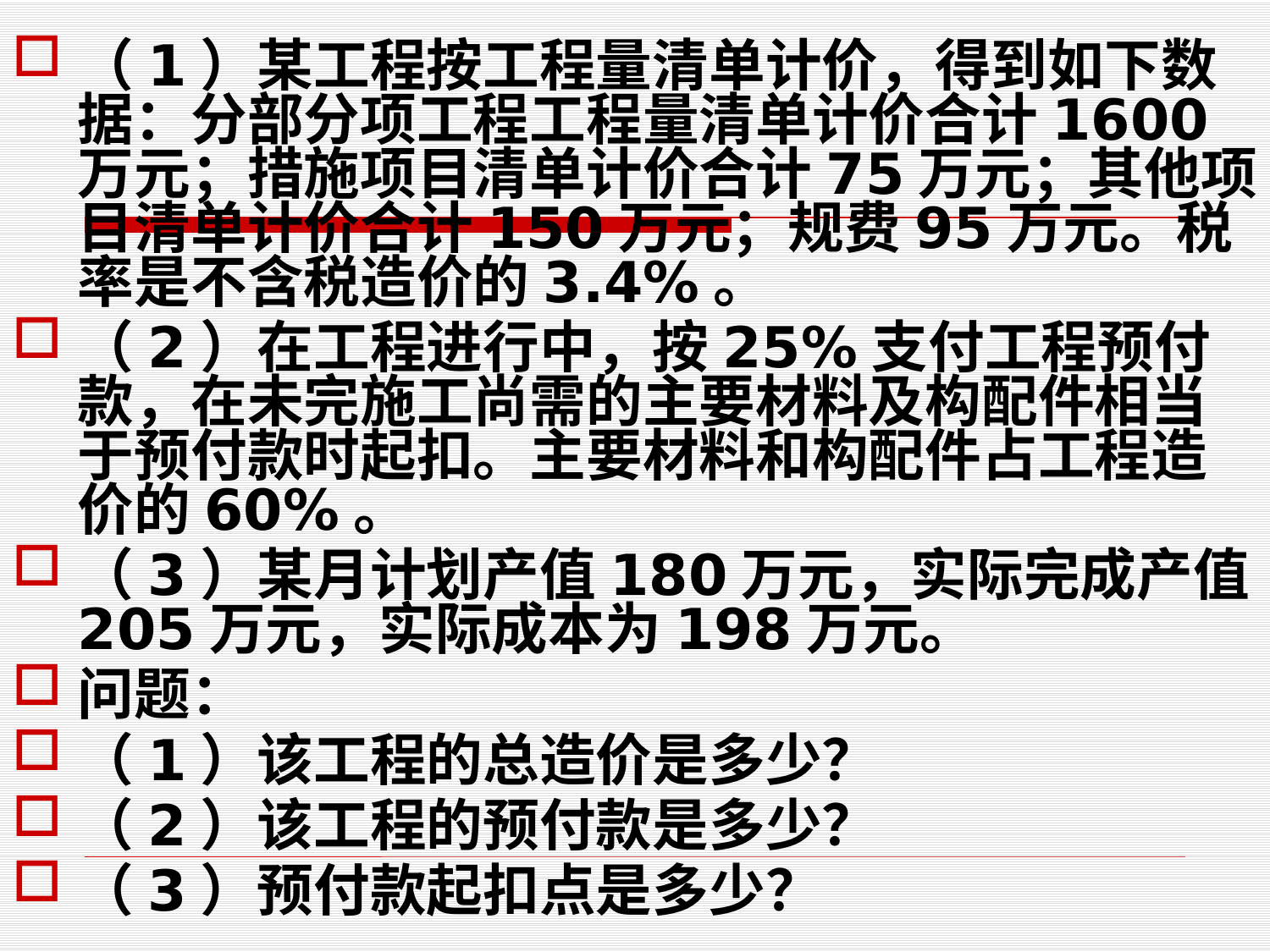

（1）某工程按工程量清单计价，得到如下数据：分部分项工程工程量清单计价合计1600万元；措施项目清单计价合计75万元；其他项目清单计价合计150万元；规费95万元。税率是不含税造价的3.4%。
（2）在工程进行中，按25%支付工程预付款，在未完施工尚需的主要材料及构配件相当于预付款时起扣。主要材料和构配件占工程造价的60%。
（3）某月计划产值180万元，实际完成产值205万元，实际成本为198万元。
问题：
（1）该工程的总造价是多少？
（2）该工程的预付款是多少？
（3）预付款起扣点是多少？

#